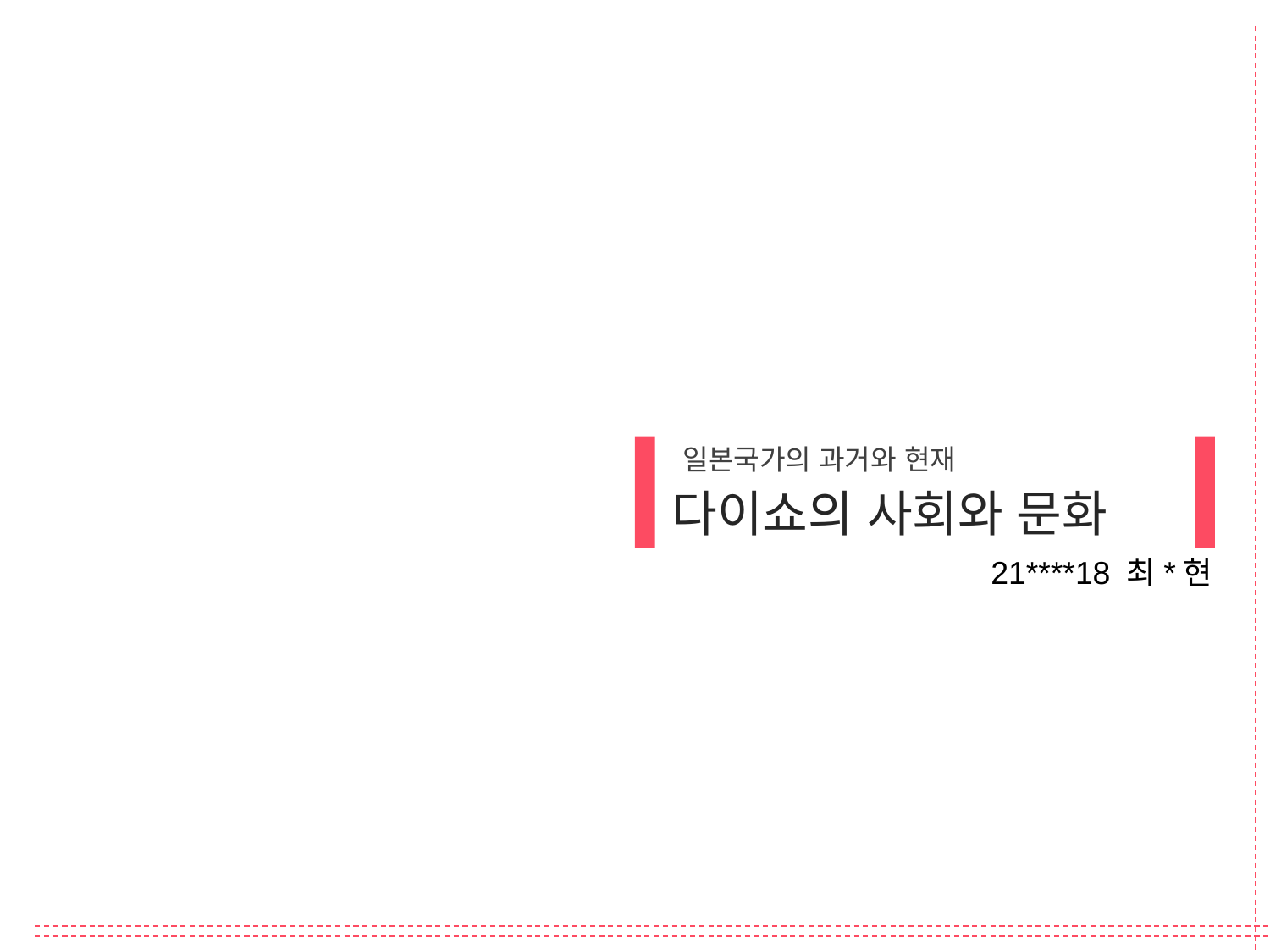

일본국가의 과거와 현재

다이쇼의 사회와 문화
21****18 최*현